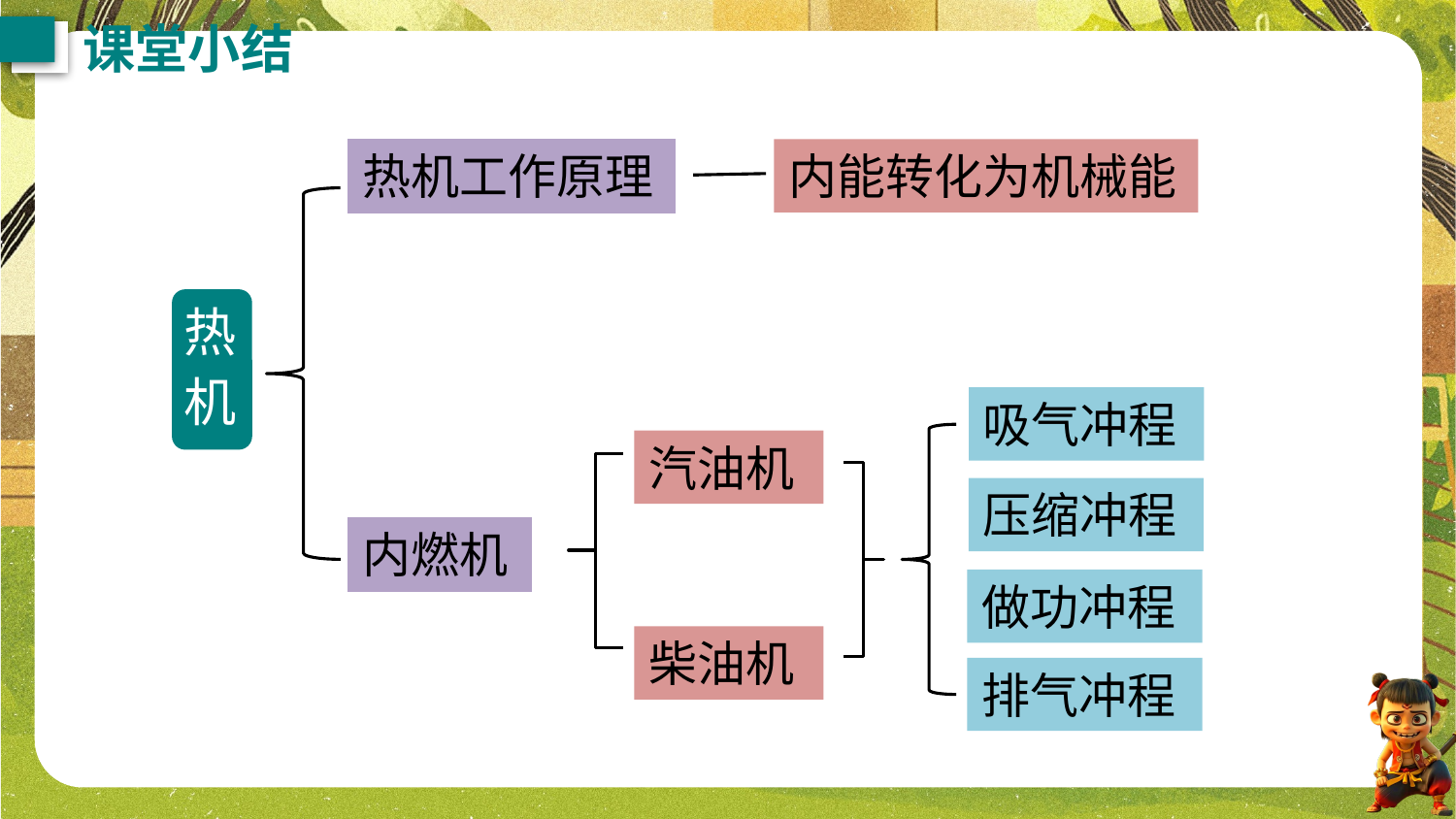

课堂小结

内能转化为机械能
热机工作原理

热机
吸气冲程

汽油机

压缩冲程
内燃机
做功冲程
柴油机
排气冲程